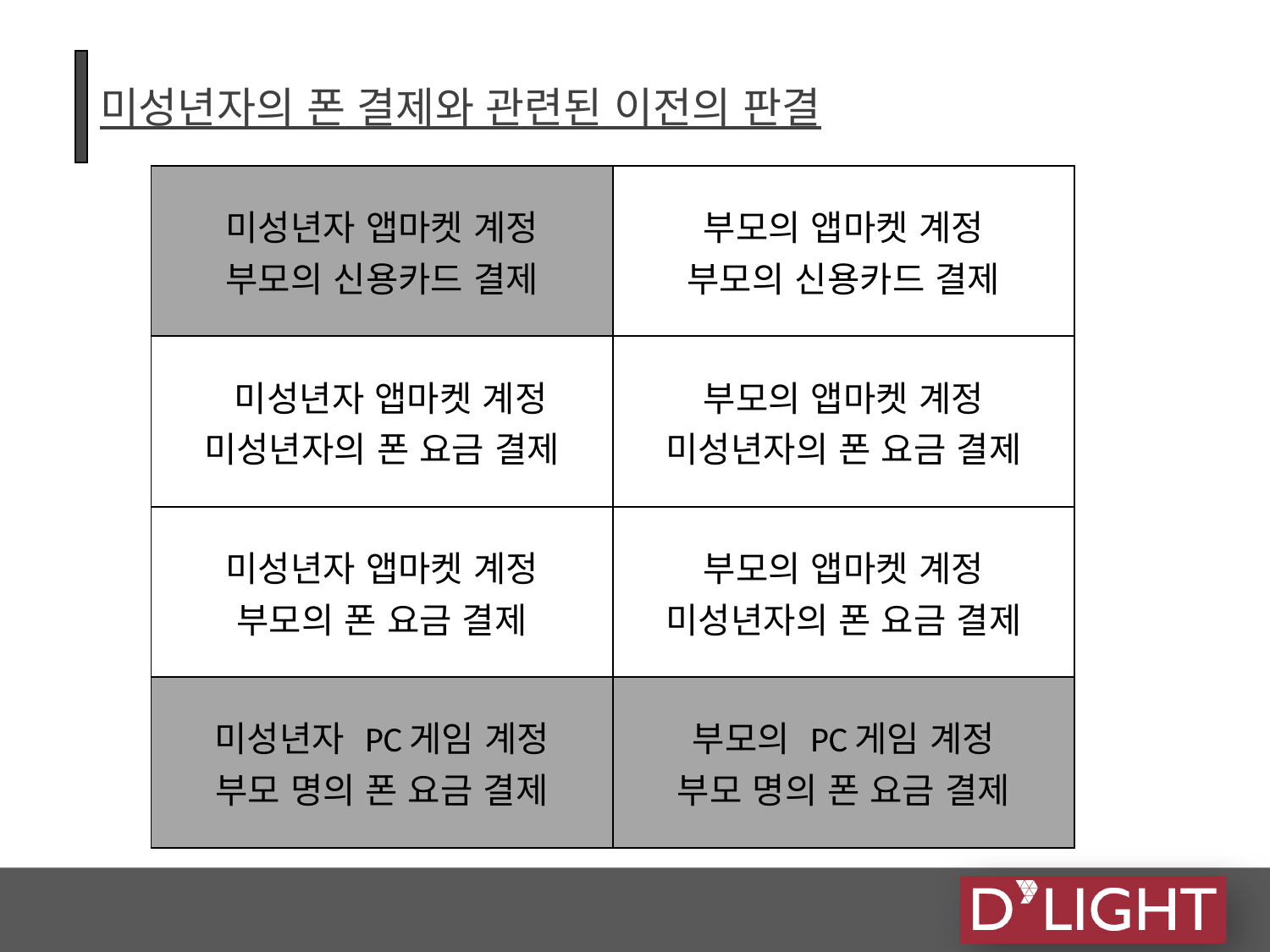

# 미성년자의 폰 결제와 관련된 이전의 판결
| 미성년자 앱마켓 계정 부모의 신용카드 결제 | 부모의 앱마켓 계정 부모의 신용카드 결제 |
| --- | --- |
| 미성년자 앱마켓 계정 미성년자의 폰 요금 결제 | 부모의 앱마켓 계정 미성년자의 폰 요금 결제 |
| 미성년자 앱마켓 계정 부모의 폰 요금 결제 | 부모의 앱마켓 계정 미성년자의 폰 요금 결제 |
| 미성년자 PC게임 계정 부모 명의 폰 요금 결제 | 부모의 PC게임 계정 부모 명의 폰 요금 결제 |
| 미성년자 앱마켓 계정 부모의 신용카드 결제 | 부모의 앱마켓 계정 부모의 신용카드 결제 |
| --- | --- |
| 미성년자 앱마켓 계정 미성년자의 폰 요금 결제 | 부모의 앱마켓 계정 미성년자의 폰 요금 결제 |
| 미성년자 앱마켓 계정 부모의 폰 요금 결제 | 부모의 앱마켓 계정 미성년자의 폰 요금 결제 |
| 미성년자 PC게임 계정 부모 명의 폰 요금 결제 | 부모의 PC게임 계정 부모 명의 폰 요금 결제 |
| 미성년자 앱마켓 계정 부모의 신용카드 결제 | 부모의 앱마켓 계정 부모의 신용카드 결제 |
| --- | --- |
| 미성년자 앱마켓 계정 미성년자의 폰 요금 결제 | 부모의 앱마켓 계정 미성년자의 폰 요금 결제 |
| 미성년자 앱마켓 계정 부모의 폰 요금 결제 | 부모의 앱마켓 계정 미성년자의 폰 요금 결제 |
| 미성년자 PC게임 계정 부모 명의 폰 요금 결제 | 부모의 PC게임 계정 부모 명의 폰 요금 결제 |